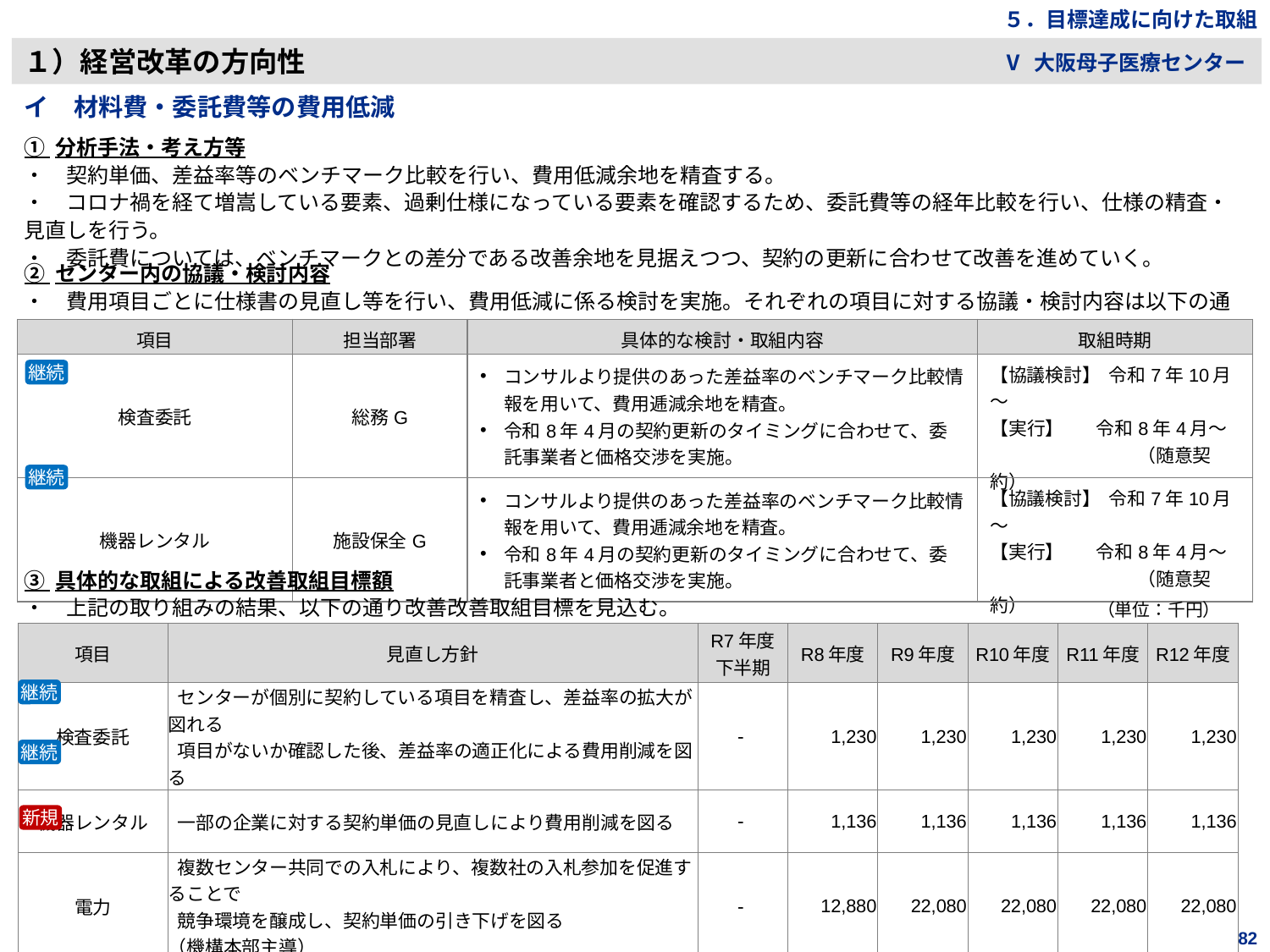

５．目標達成に向けた取組
１）経営改革の方向性
Ⅴ 大阪母子医療センター
イ　材料費・委託費等の費用低減
① 分析手法・考え方等
・　契約単価、差益率等のベンチマーク比較を行い、費用低減余地を精査する。
・　コロナ禍を経て増嵩している要素、過剰仕様になっている要素を確認するため、委託費等の経年比較を行い、仕様の精査・見直しを行う。
・　委託費については、ベンチマークとの差分である改善余地を見据えつつ、契約の更新に合わせて改善を進めていく。
② センター内の協議・検討内容
・　費用項目ごとに仕様書の見直し等を行い、費用低減に係る検討を実施。それぞれの項目に対する協議・検討内容は以下の通り。

| 項目 | 担当部署 | 具体的な検討・取組内容 | 取組時期 |
| --- | --- | --- | --- |
| 検査委託 | 総務G | コンサルより提供のあった差益率のベンチマーク比較情報を用いて、費用逓減余地を精査。 令和8年4月の契約更新のタイミングに合わせて、委託事業者と価格交渉を実施。 | 【協議検討】 令和7年10月～ 【実行】 令和8年4月～ 　　　　　　　　（随意契約） |
| 機器レンタル | 施設保全G | コンサルより提供のあった差益率のベンチマーク比較情報を用いて、費用逓減余地を精査。 令和8年4月の契約更新のタイミングに合わせて、委託事業者と価格交渉を実施。 | 【協議検討】 令和7年10月～ 【実行】 令和8年4月～ 　　　　　　　　（随意契約） |
継続
継続
③ 具体的な取組による改善取組目標額
・　上記の取り組みの結果、以下の通り改善改善取組目標を見込む。
（単位：千円）
| 項目 | 見直し方針 | R7年度 下半期 | R8年度 | R9年度 | R10年度 | R11年度 | R12年度 |
| --- | --- | --- | --- | --- | --- | --- | --- |
| 検査委託 | センターが個別に契約している項目を精査し、差益率の拡大が図れる 項目がないか確認した後、差益率の適正化による費用削減を図る | - | 1,230 | 1,230 | 1,230 | 1,230 | 1,230 |
| 機器レンタル | 一部の企業に対する契約単価の見直しにより費用削減を図る | - | 1,136 | 1,136 | 1,136 | 1,136 | 1,136 |
| 電力 | 複数センター共同での入札により、複数社の入札参加を促進することで 競争環境を醸成し、契約単価の引き下げを図る （機構本部主導） | - | 12,880 | 22,080 | 22,080 | 22,080 | 22,080 |
| 合計 |  | - | 15,246 | 24,446 | 24,446 | 24,446 | 24,446 |
継続
継続
新規
82